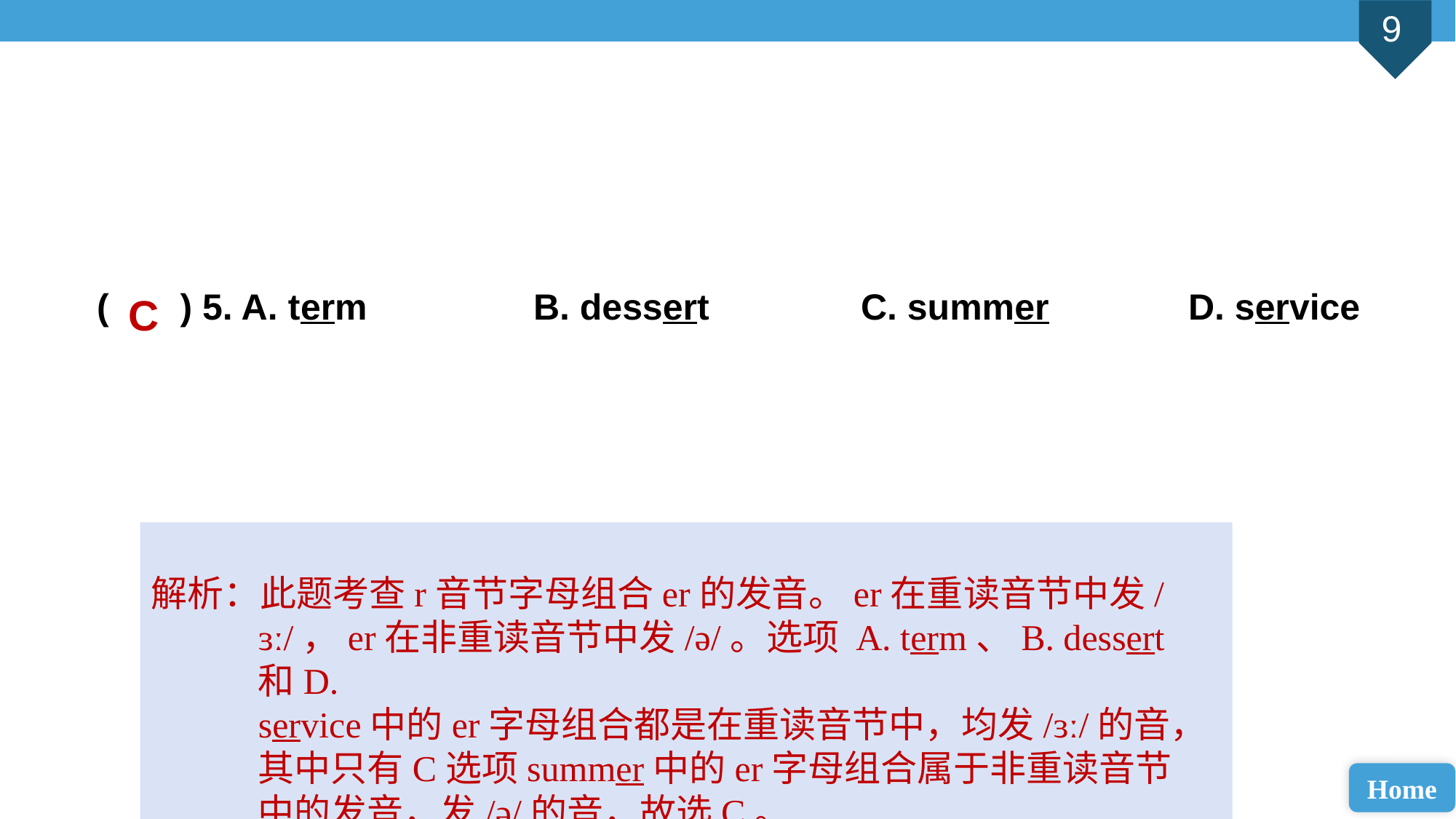

(       ) 5. A. term 		B. dessert 		C. summer 		D. service
C

解析：此题考查r音节字母组合er的发音。er在重读音节中发/ɜː/，er在非重读音节中发/ə/。选项 A. term、B. dessert和D. service中的er字母组合都是在重读音节中，均发/ɜː/的音，其中只有C选项summer中的er字母组合属于非重读音节中的发音，发/ə/的音，故选C。